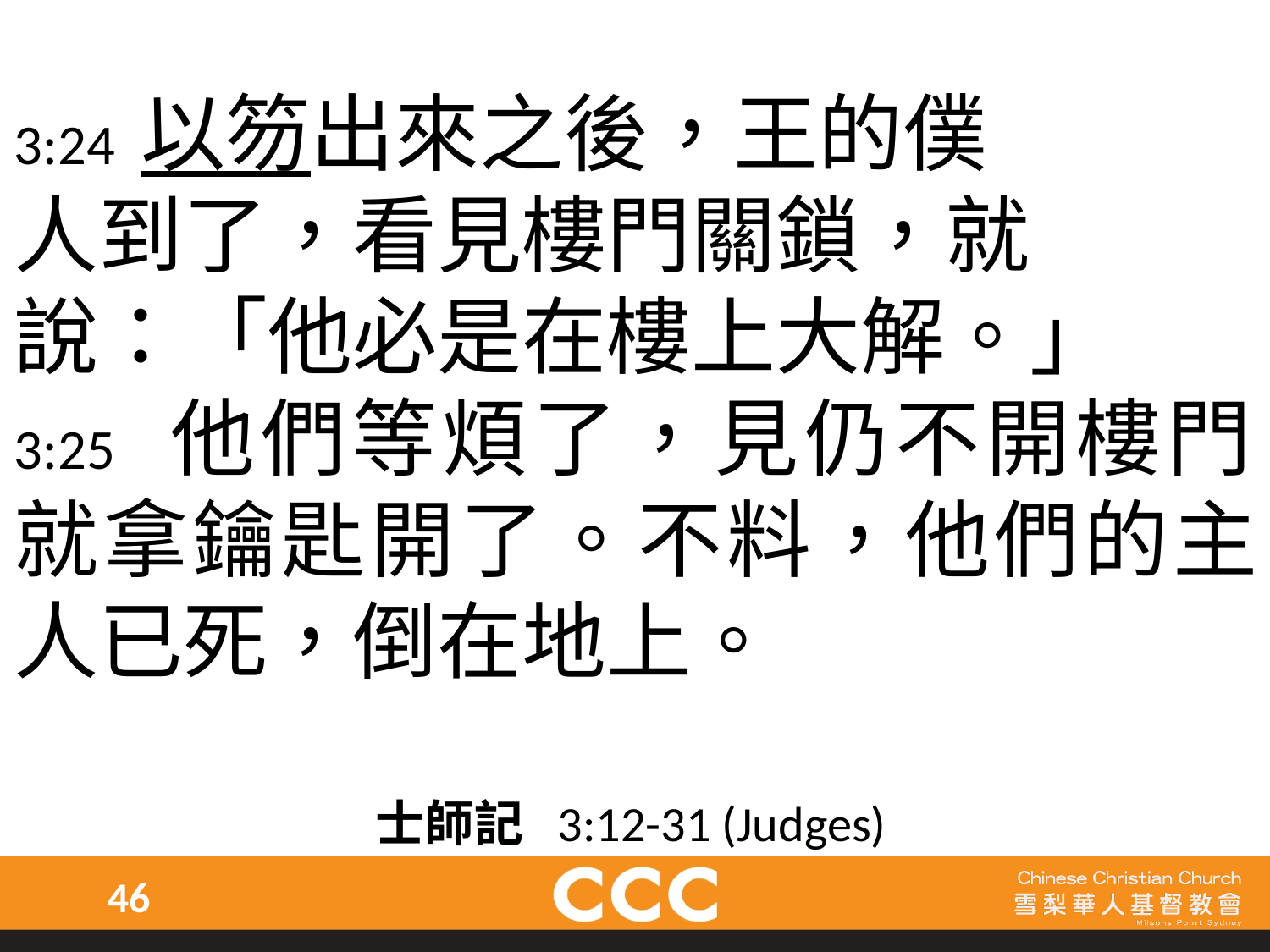

3:24 以笏出來之後，王的僕
人到了，看見樓門關鎖，就
說：「他必是在樓上大解。」
3:25 他們等煩了，見仍不開樓門，就拿鑰匙開了。不料，他們的主人已死，倒在地上。
士師記  3:12-31 (Judges)
46